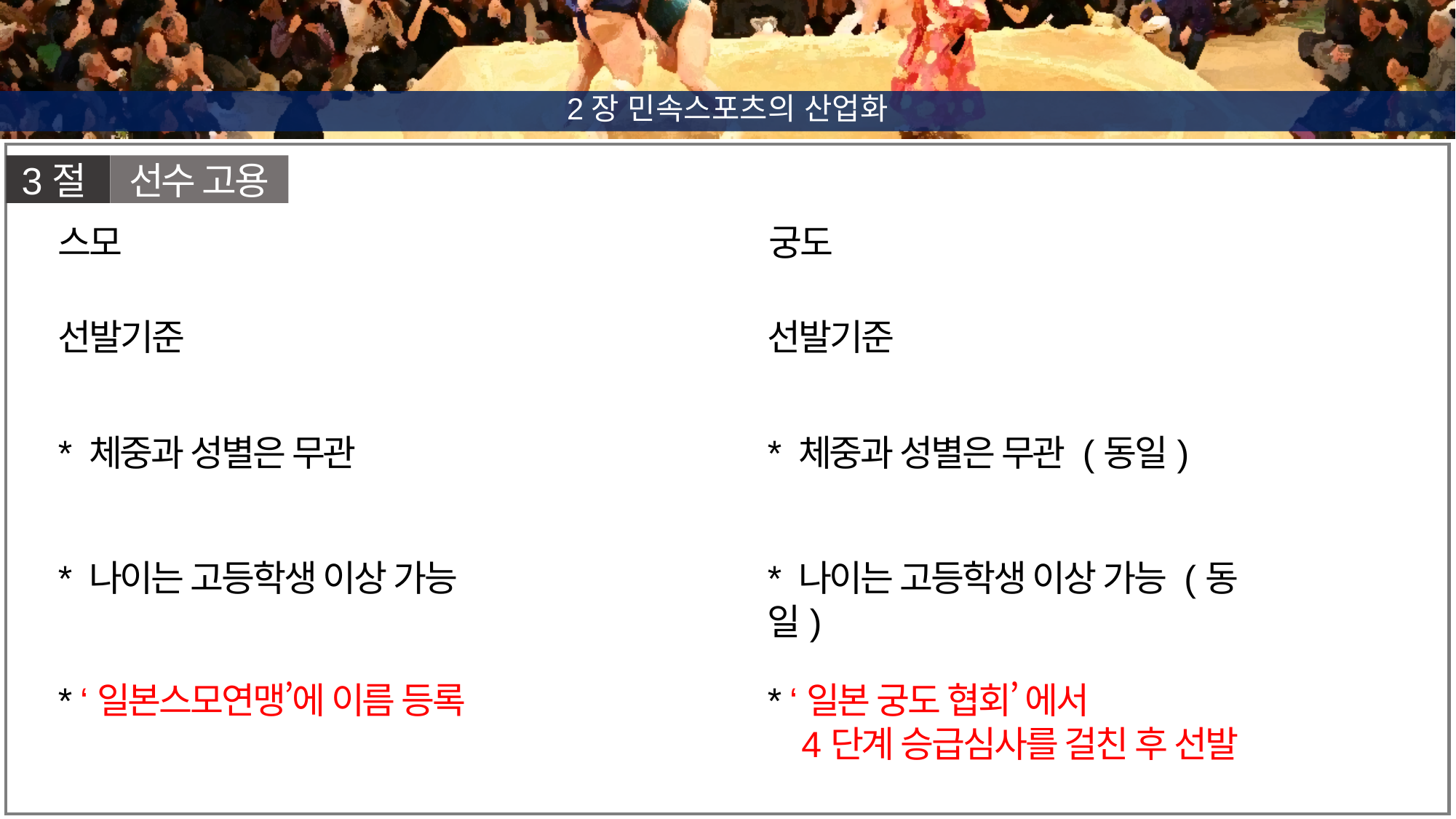

2장 민속스포츠의 산업화
3절
선수 고용
스모
궁도
선발기준
선발기준
* 체중과 성별은 무관
* 체중과 성별은 무관 (동일)
* 나이는 고등학생 이상 가능
* 나이는 고등학생 이상 가능 (동일)
* ‘일본스모연맹’에 이름 등록
* ‘일본 궁도 협회’ 에서
    4단계 승급심사를 걸친 후 선발